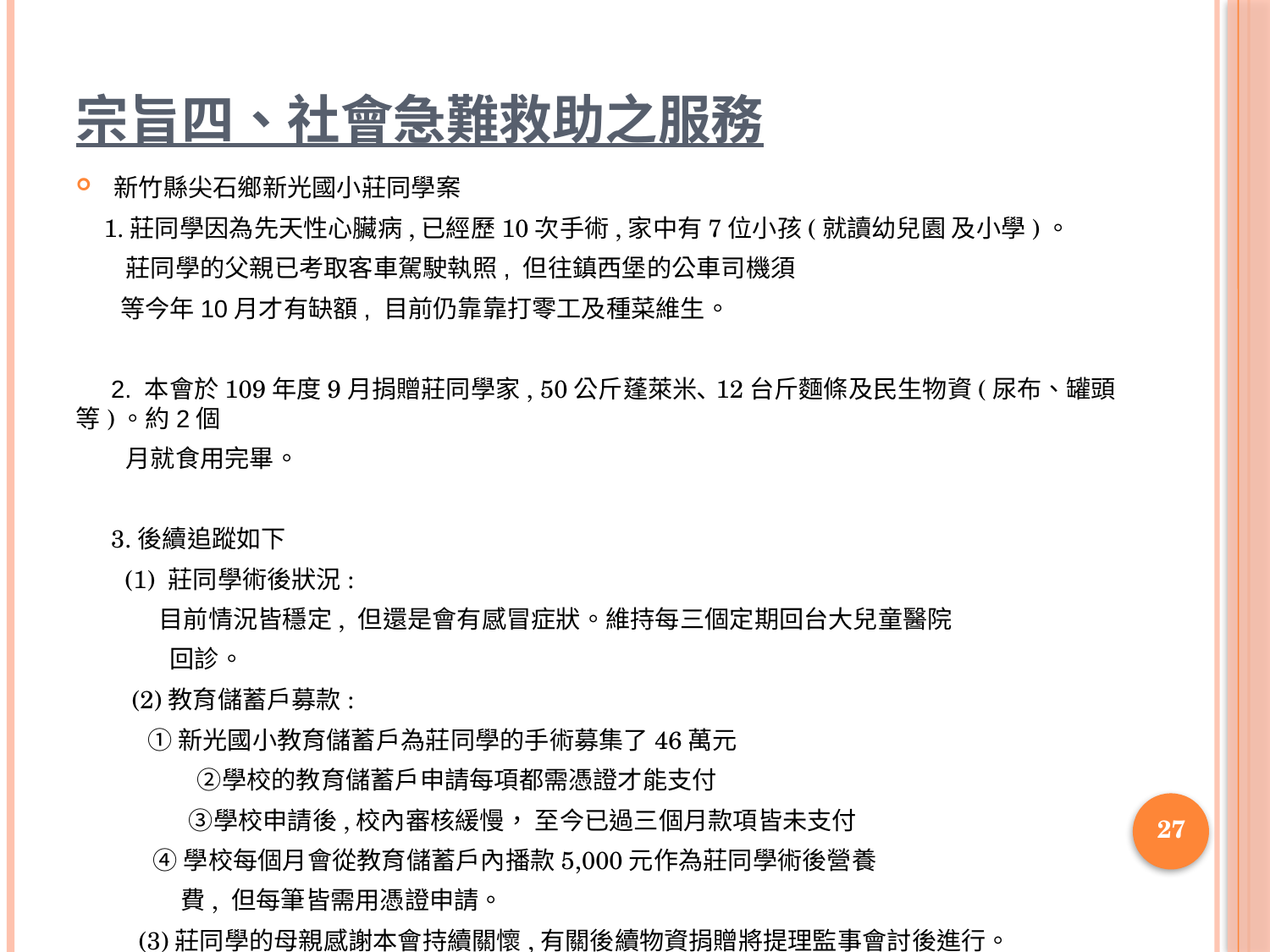

# 宗旨四、社會急難救助之服務
新竹縣尖石鄉新光國小莊同學案
    1.莊同學因為先天性心臟病,已經歷10次手術,家中有7位小孩(就讀幼兒園 及小學)。
        莊同學的父親已考取客車駕駛執照, 但往鎮西堡的公車司機須
       等今年10月才有缺額, 目前仍靠靠打零工及種菜維生。

     2. 本會於109年度9月捐贈莊同學家, 50公斤蓬萊米､12台斤麵條及民生物資(尿布、罐頭等)。約2個
        月就食用完畢。

     3.後續追蹤如下
       (1) 莊同學術後狀況:
              目前情況皆穩定, 但還是會有感冒症狀。維持每三個定期回台大兒童醫院
                回診。
        (2)教育儲蓄戶募款:
             ①新光國小教育儲蓄戶為莊同學的手術募集了46萬元
　　　    　②學校的教育儲蓄戶申請每項都需憑證才能支付
　　　       ③學校申請後,校內審核緩慢， 至今已過三個月款項皆未支付
              ④學校每個月會從教育儲蓄戶內播款5,000元作為莊同學術後營養
                  費, 但每筆皆需用憑證申請。
         (3)莊同學的母親感謝本會持續關懷,有關後續物資捐贈將提理監事會討後進行。

27